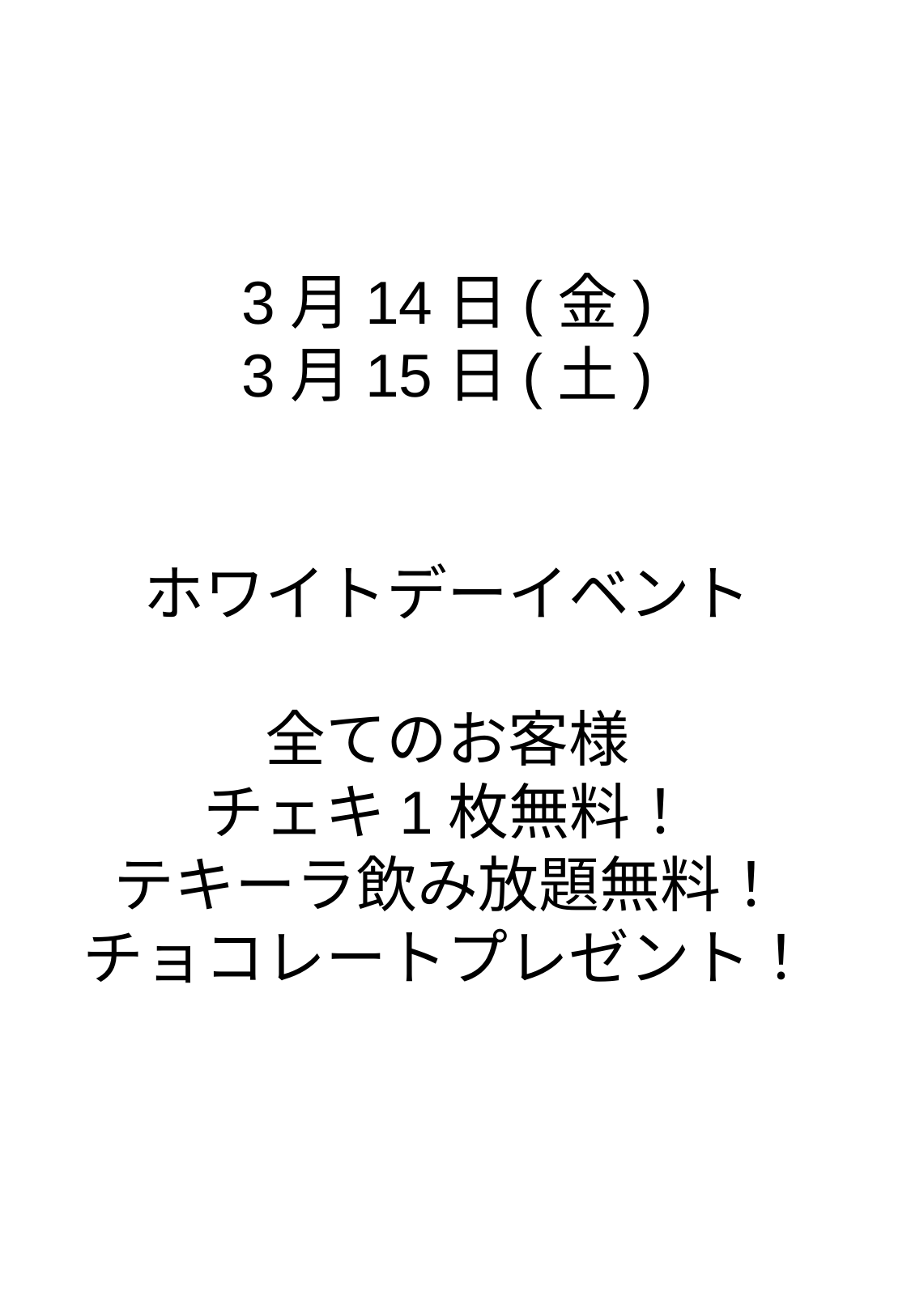

3月14日(金)
3月15日(土)

ホワイトデーイベント

全てのお客様
チェキ1枚無料！
テキーラ飲み放題無料！
チョコレートプレゼント！